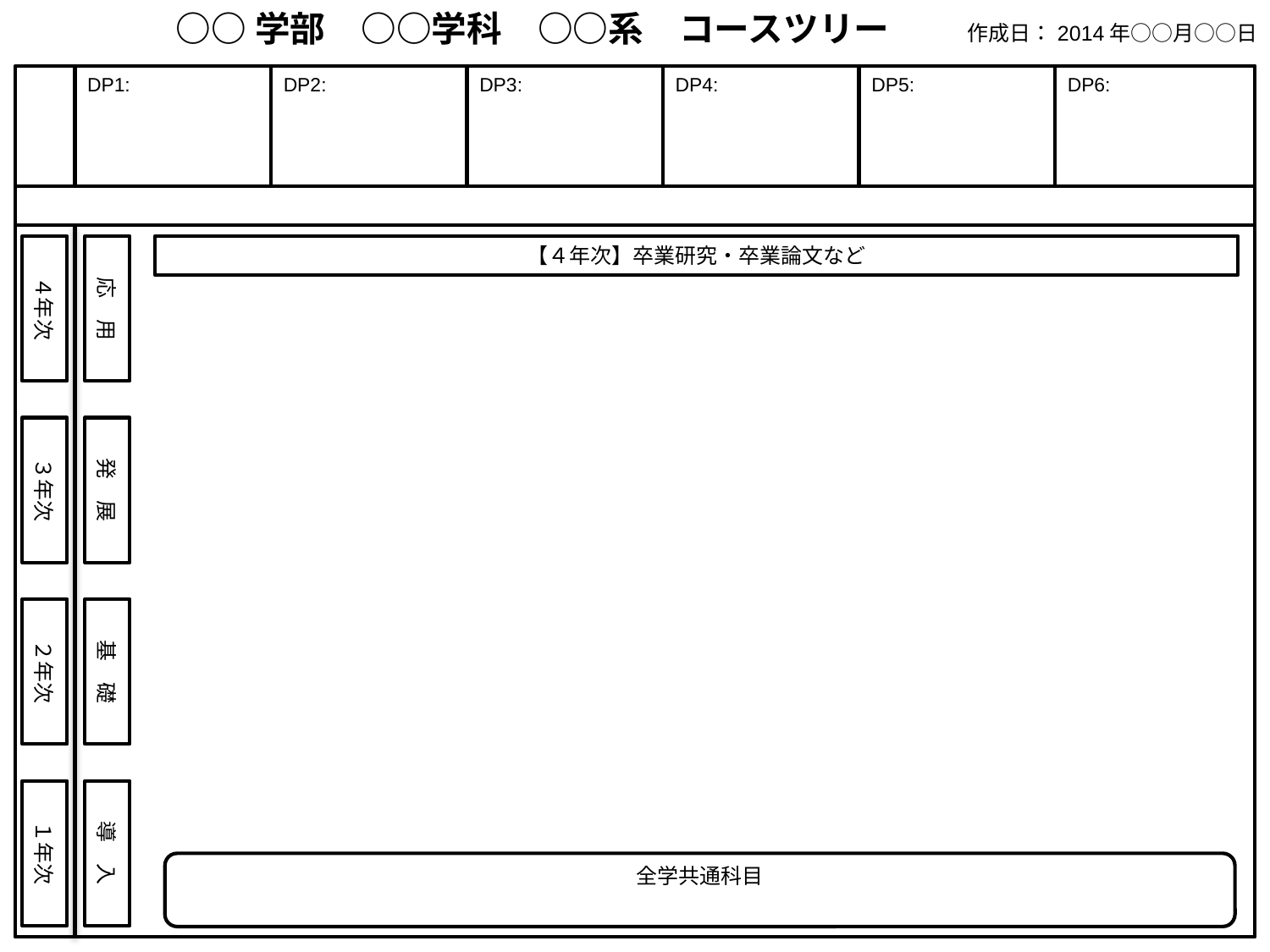

○○学部　○○学科　○○系　コースツリー
作成日：2014年○○月○○日
DP1:
DP2:
DP3:
DP4:
DP5:
DP6:

４年次
応　用
【４年次】卒業研究・卒業論文など
３年次
発　展
２年次
基　礎
１年次
導　入
全学共通科目